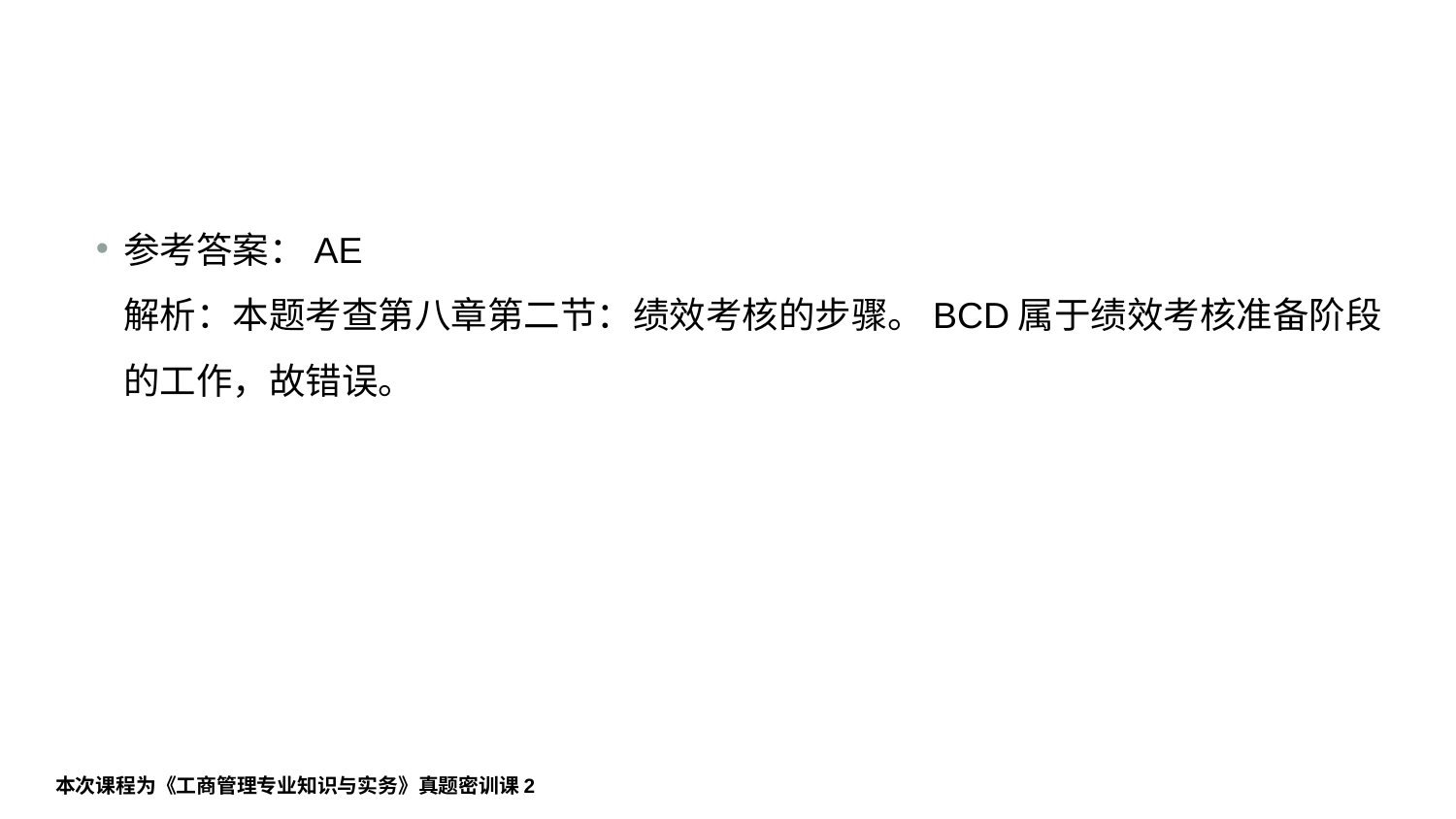

参考答案：AE
解析：本题考查第八章第二节：绩效考核的步骤。BCD属于绩效考核准备阶段的工作，故错误。